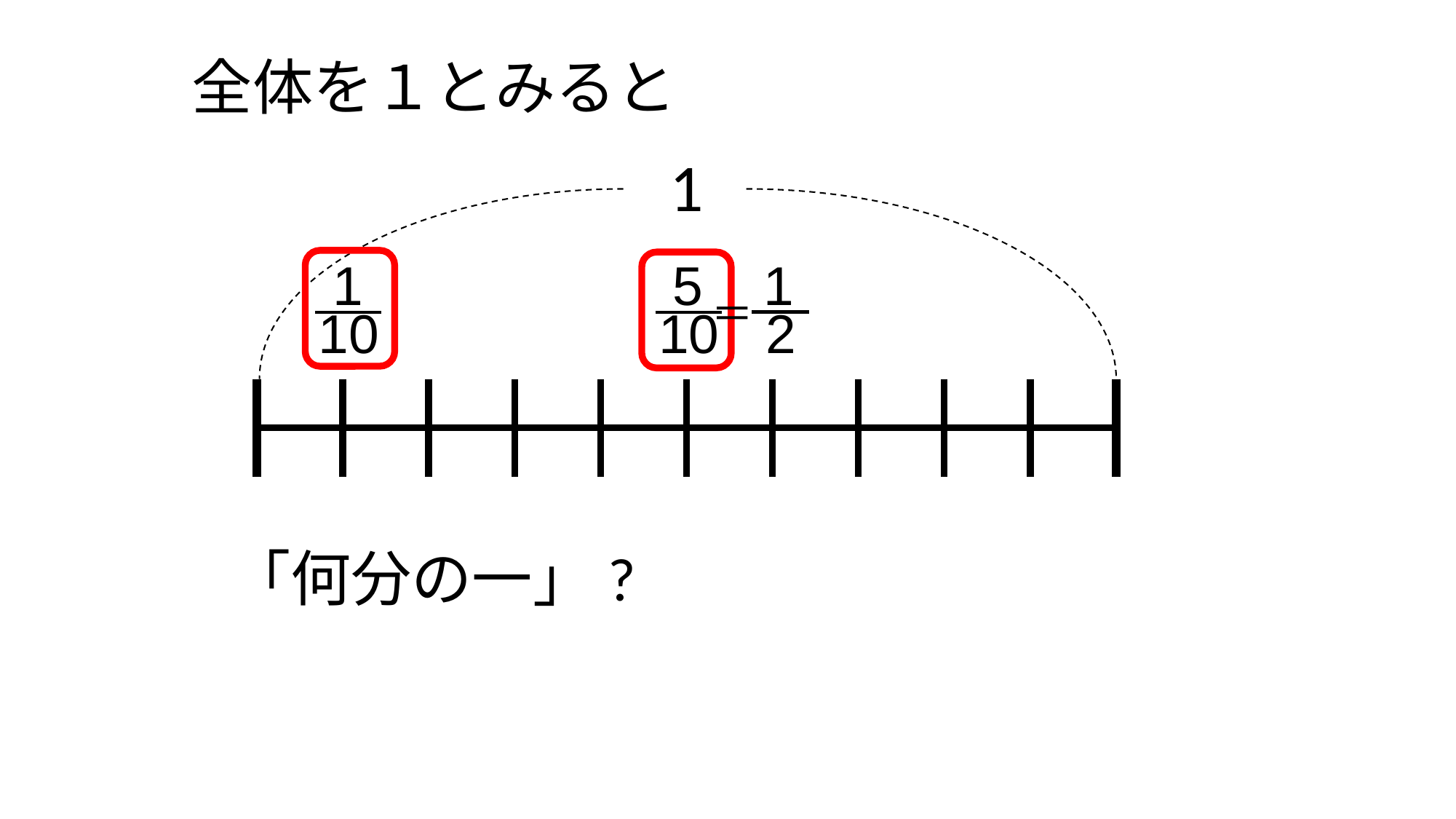

全体を１とみると
1

1
2
1
10
5
10

＝
「何分の一」?